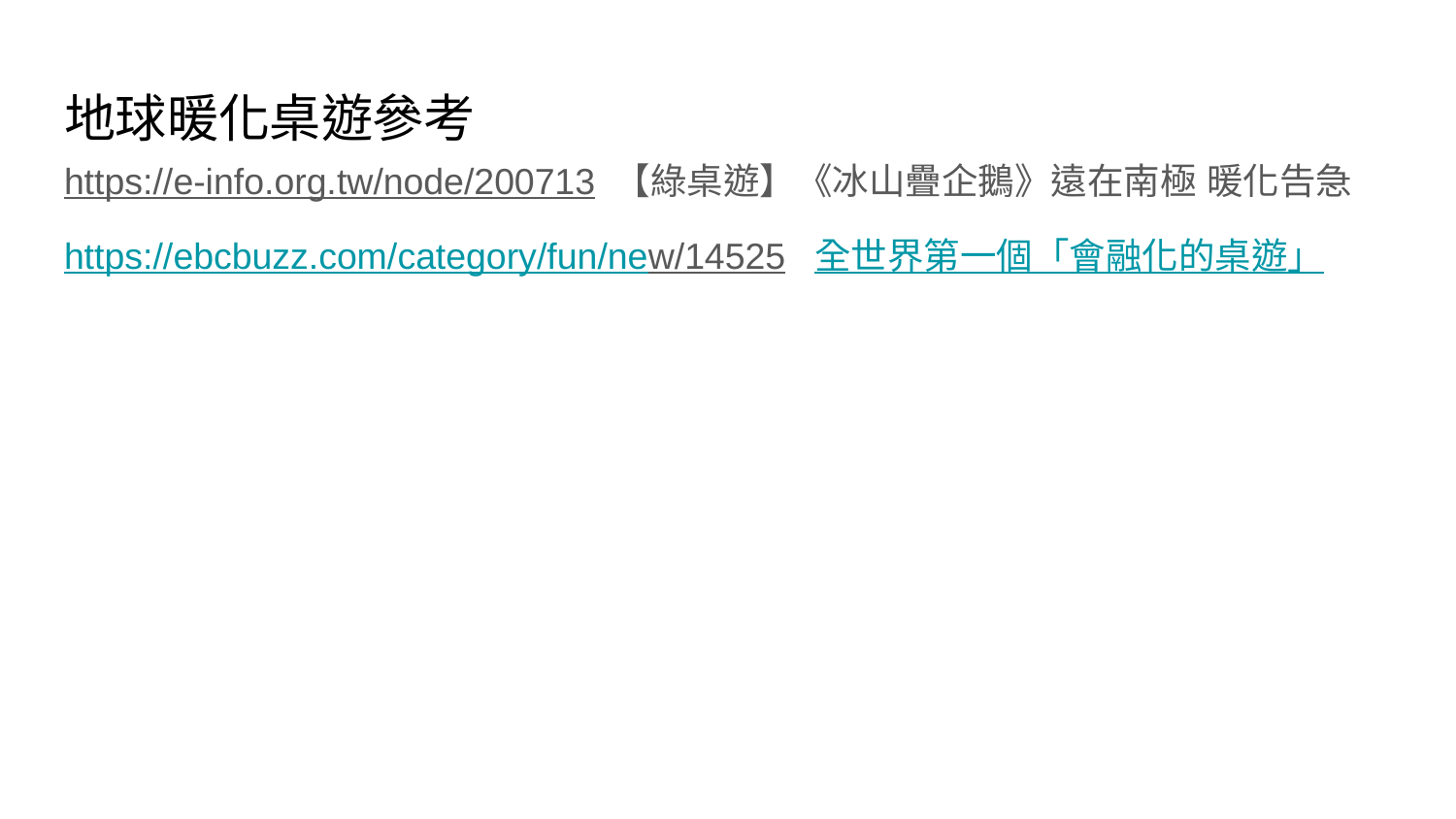

# 地球暖化桌遊參考
https://e-info.org.tw/node/200713 【綠桌遊】《冰山疊企鵝》遠在南極 暖化告急
https://ebcbuzz.com/category/fun/new/14525  全世界第一個「會融化的桌遊」